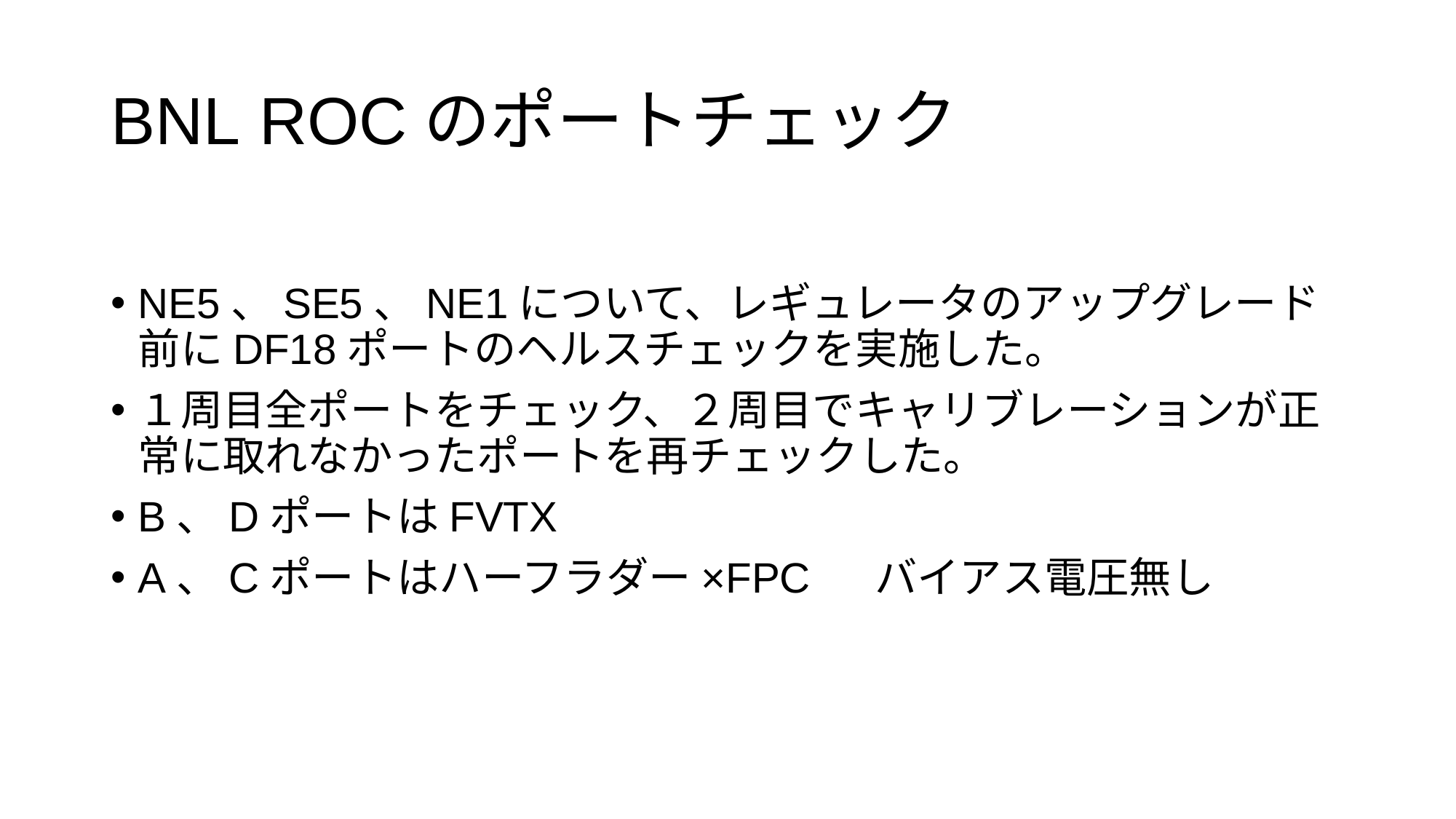

# BNL ROCのポートチェック

NE5、SE5、NE1について、レギュレータのアップグレード前にDF18ポートのヘルスチェックを実施した。
１周目全ポートをチェック、２周目でキャリブレーションが正常に取れなかったポートを再チェックした。
B、DポートはFVTX
A、Cポートはハーフラダー×FPC 　バイアス電圧無し